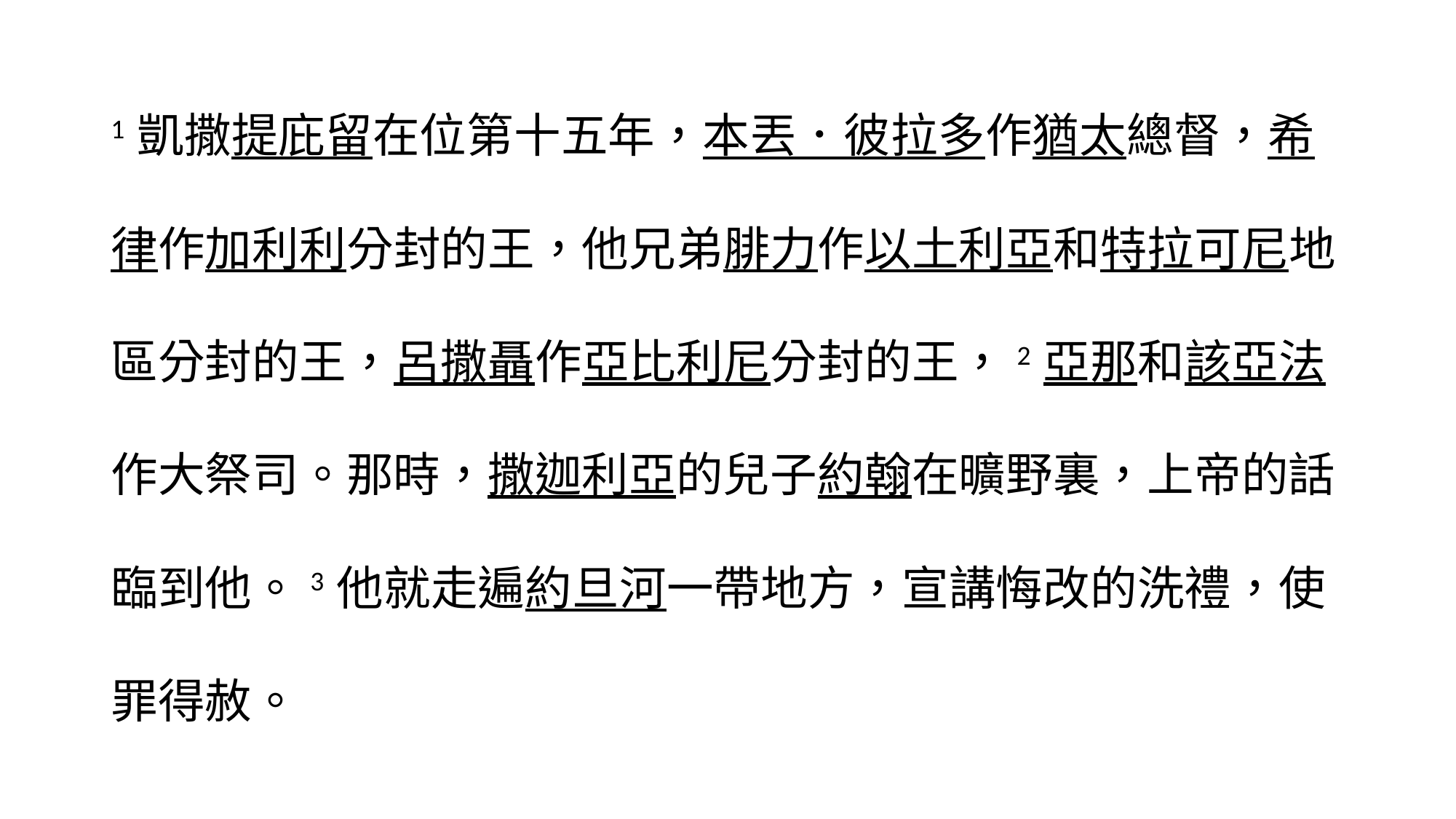

1 凱撒提庇留在位第十五年，本丟．彼拉多作猶太總督，希律作加利利分封的王，他兄弟腓力作以土利亞和特拉可尼地區分封的王，呂撒聶作亞比利尼分封的王，2 亞那和該亞法作大祭司。那時，撒迦利亞的兒子約翰在曠野裏，上帝的話臨到他。3 他就走遍約旦河一帶地方，宣講悔改的洗禮，使罪得赦。